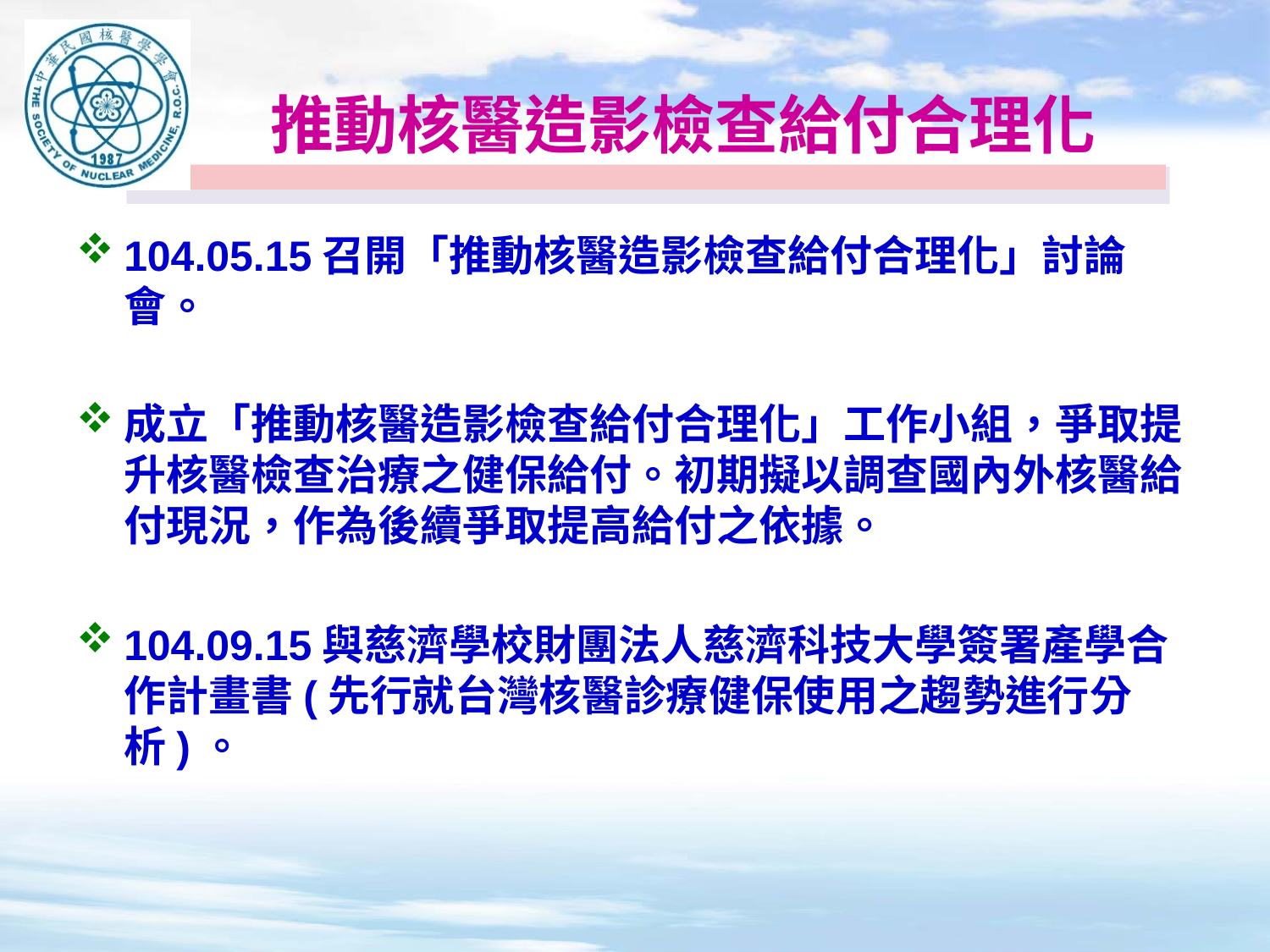

# 推動核醫造影檢查給付合理化
104.05.15召開「推動核醫造影檢查給付合理化」討論會。

成立「推動核醫造影檢查給付合理化」工作小組，爭取提升核醫檢查治療之健保給付。初期擬以調查國內外核醫給付現況，作為後續爭取提高給付之依據。

104.09.15與慈濟學校財團法人慈濟科技大學簽署產學合作計畫書(先行就台灣核醫診療健保使用之趨勢進行分析)。